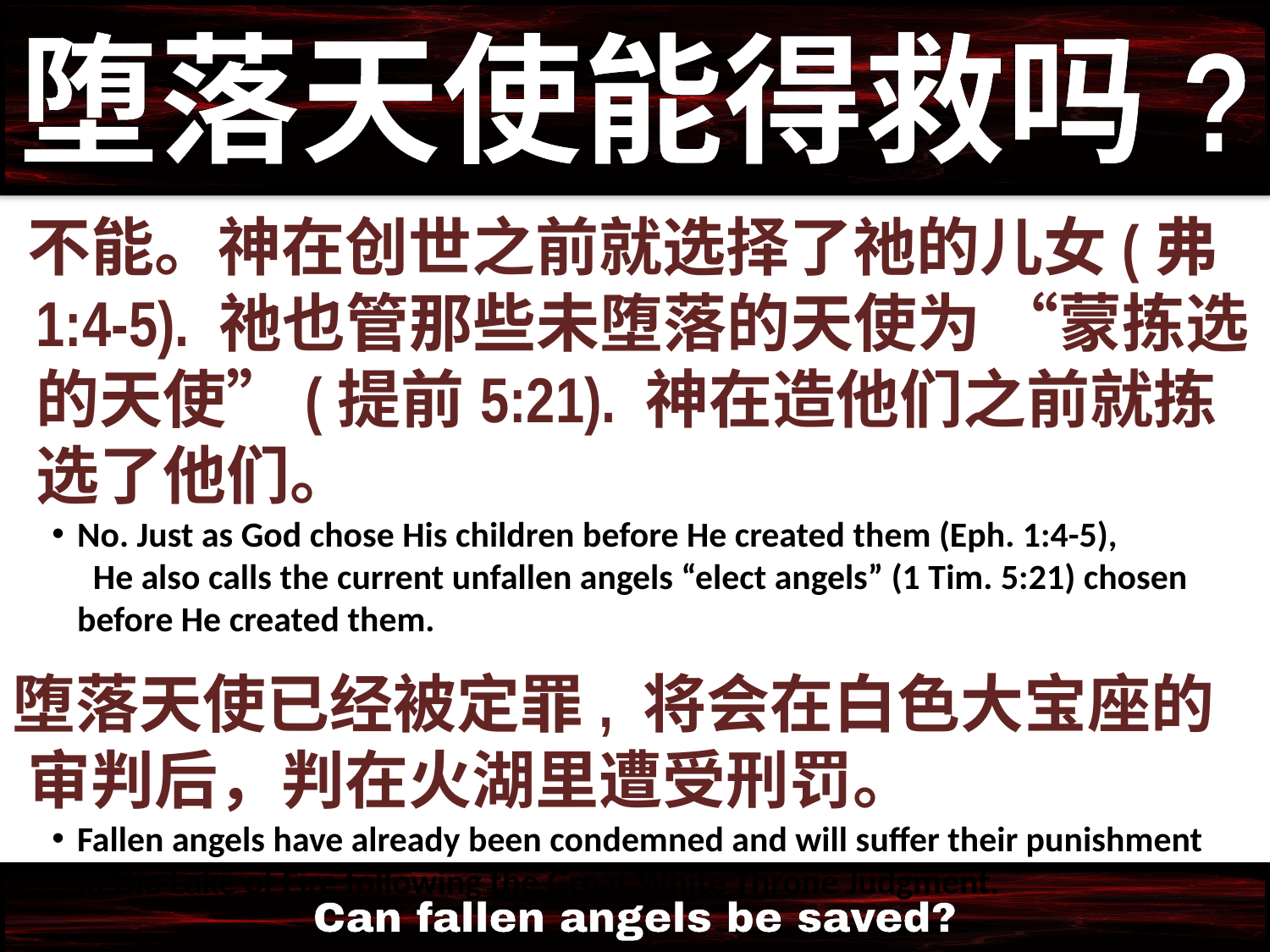

堕落天使能得救吗?
不能。神在创世之前就选择了祂的儿女(弗1:4-5). 祂也管那些未堕落的天使为 “蒙拣选的天使”(提前5:21). 神在造他们之前就拣选了他们。
No. Just as God chose His children before He created them (Eph. 1:4-5),                    He also calls the current unfallen angels “elect angels” (1 Tim. 5:21) chosen before He created them.

堕落天使已经被定罪, 将会在白色大宝座的审判后，判在火湖里遭受刑罚。
Fallen angels have already been condemned and will suffer their punishment     in the Lake of Fire following the Great White Throne Judgment.
Can fallen angels be saved?